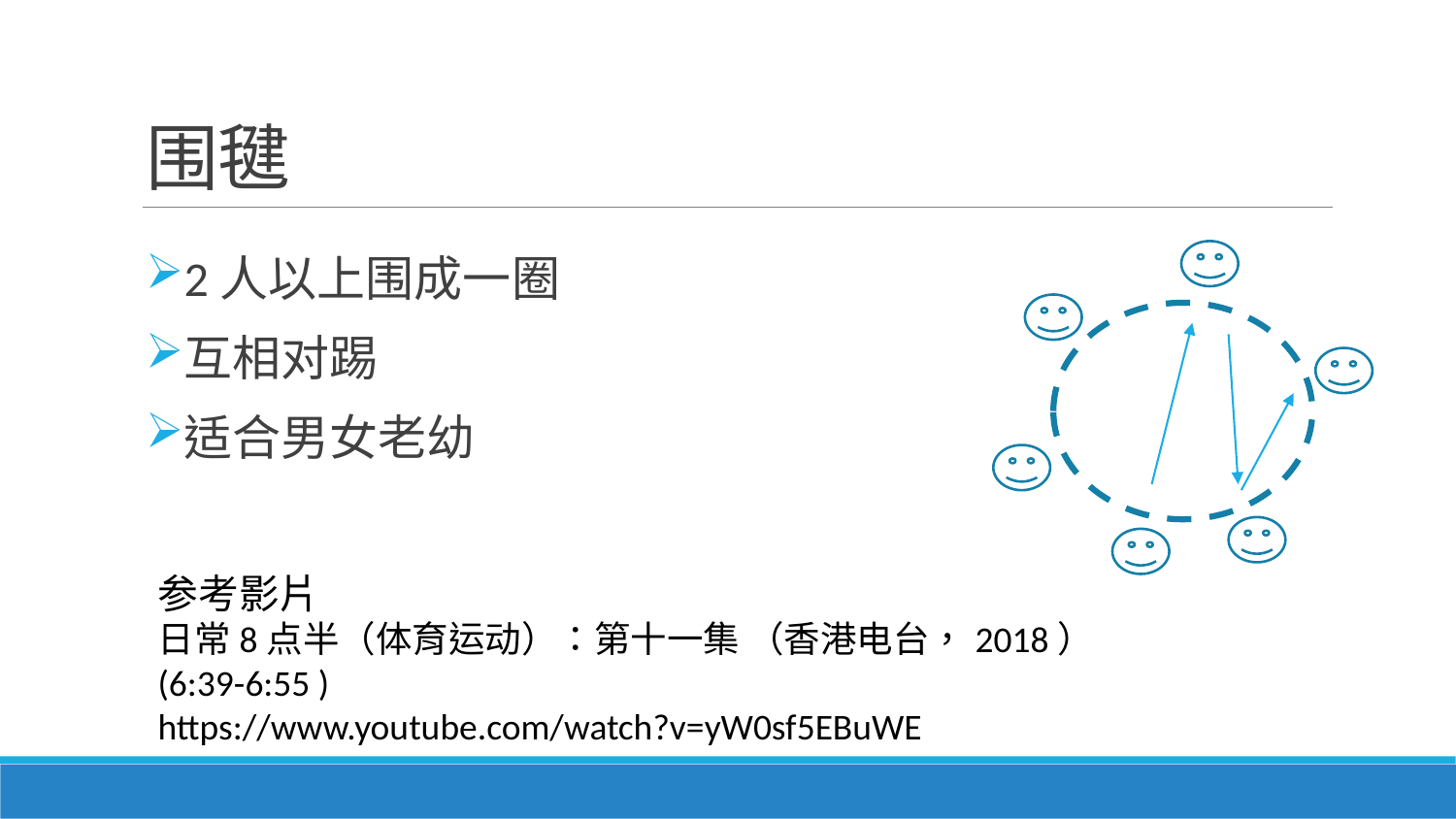

# 围毽
2人以上围成一圈
互相对踢
适合男女老幼

参考影片
日常8点半（体育运动）：第十一集 （香港电台，2018）
(6:39-6:55 )
https://www.youtube.com/watch?v=yW0sf5EBuWE